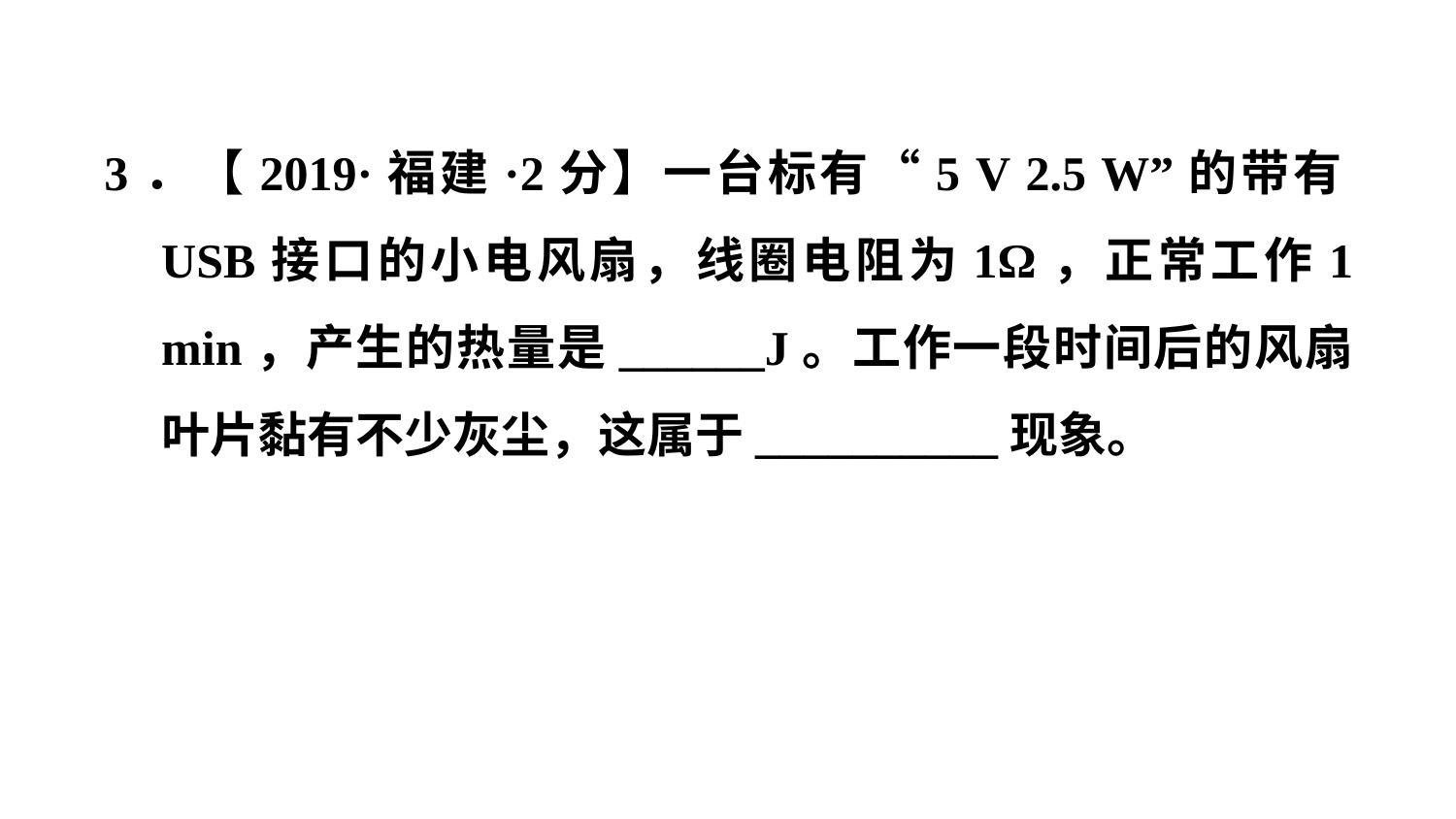

3．【2019·福建·2分】一台标有“5 V 2.5 W”的带有USB接口的小电风扇，线圈电阻为1Ω，正常工作1 min，产生的热量是______J。工作一段时间后的风扇叶片黏有不少灰尘，这属于__________现象。